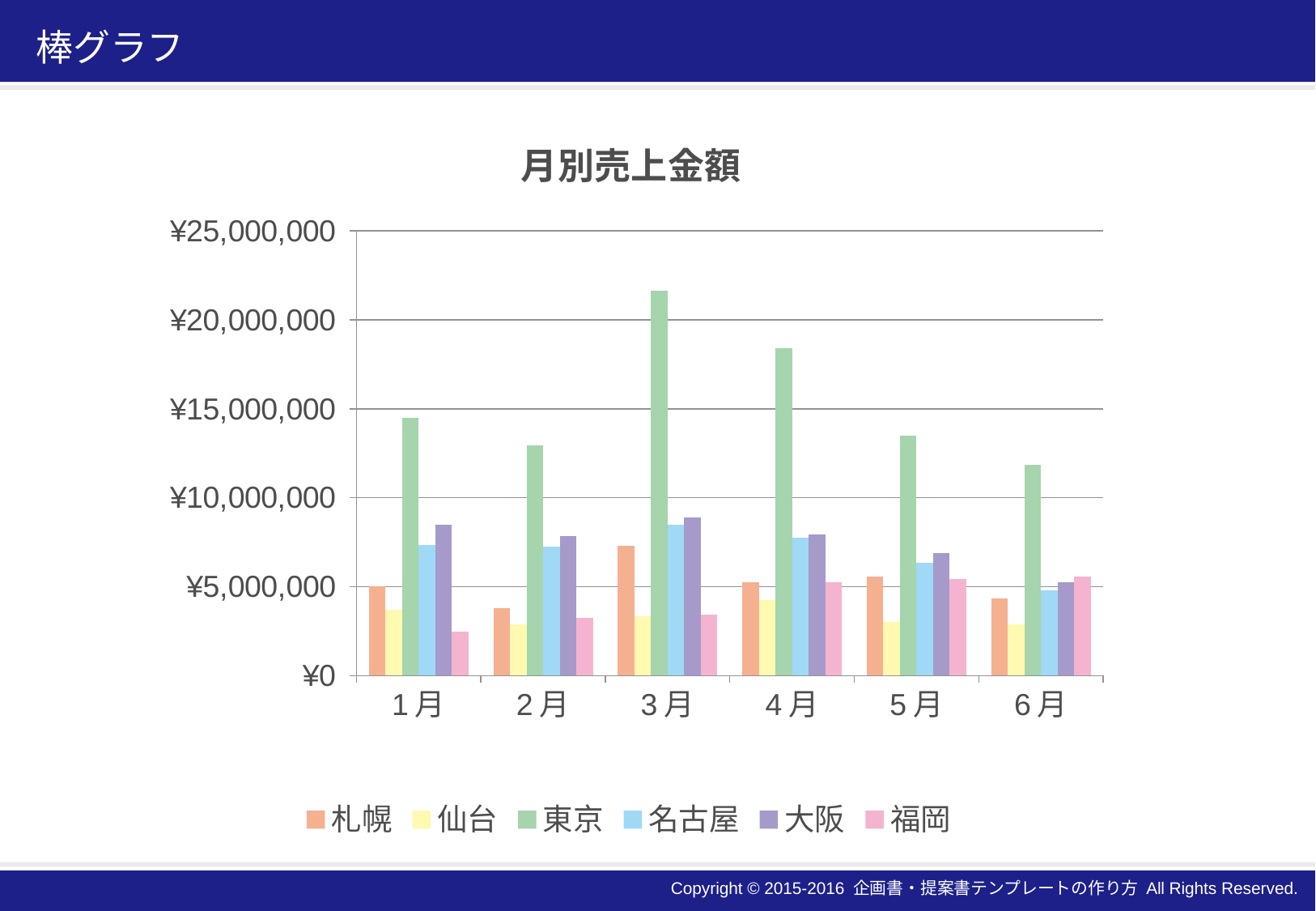

# 棒グラフ

### Chart: 月別売上金額

| Category | 札幌 | 仙台 | 東京 | 名古屋 | 大阪 | 福岡 |
|---|---|---|---|---|---|---|
| 1月 | 5000000.0 | 3680000.0 | 14500000.0 | 7350000.0 | 8500000.0 | 2450000.0 |
| 2月 | 3800000.0 | 2900000.0 | 12960000.0 | 7250000.0 | 7860000.0 | 3230000.0 |
| 3月 | 7300000.0 | 3330000.0 | 21650000.0 | 8500000.0 | 8880000.0 | 3450000.0 |
| 4月 | 5250000.0 | 4250000.0 | 18420000.0 | 7770000.0 | 7935000.0 | 5260000.0 |
| 5月 | 5550000.0 | 3000000.0 | 13500000.0 | 6350000.0 | 6865000.0 | 5430000.0 |
| 6月 | 4350000.0 | 2900000.0 | 11850000.0 | 4800000.0 | 5250000.0 | 5555000.0 |